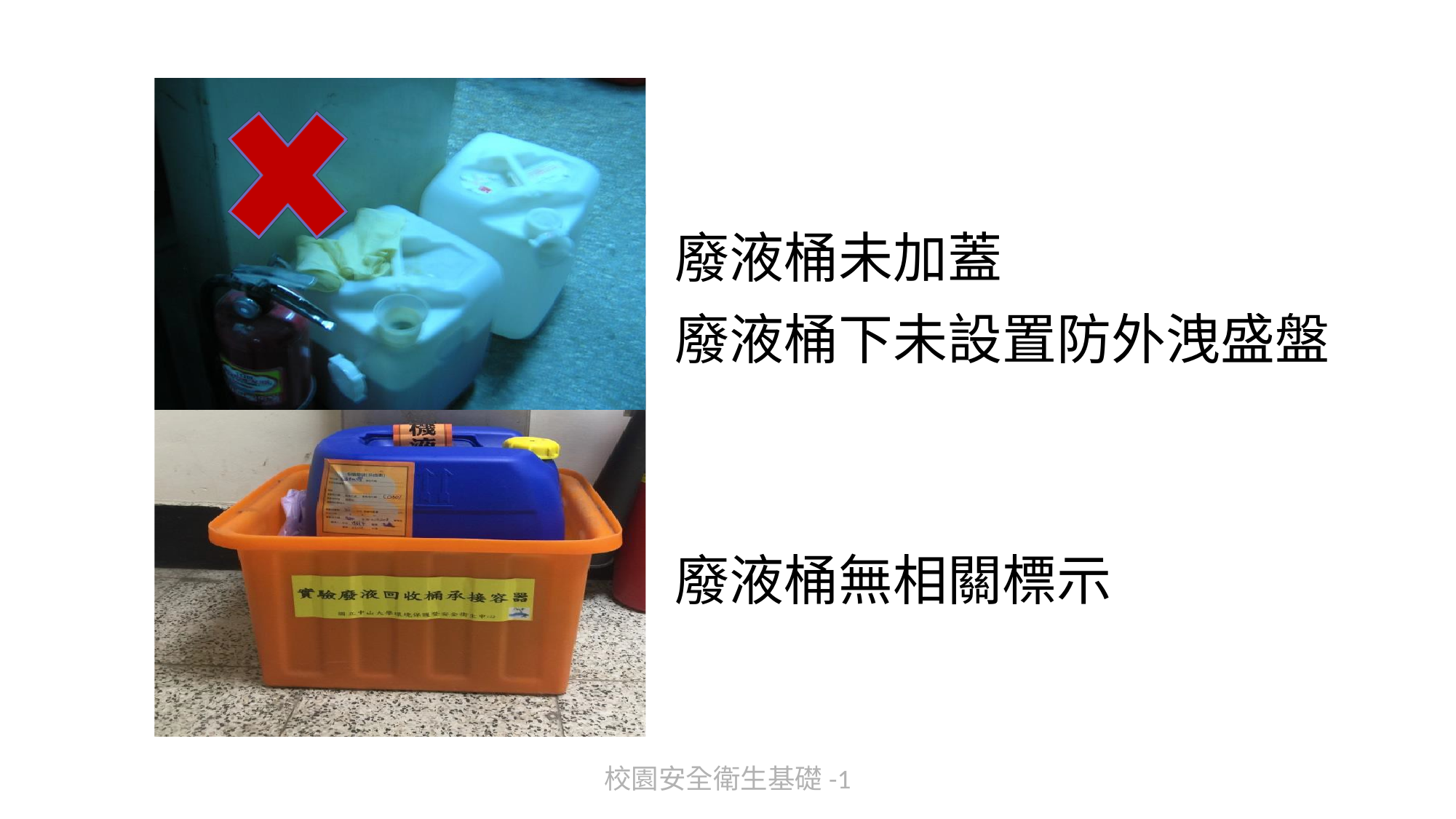

廢液桶未加蓋
廢液桶下未設置防外洩盛盤

廢液桶無相關標示
校園安全衛生基礎-1
296